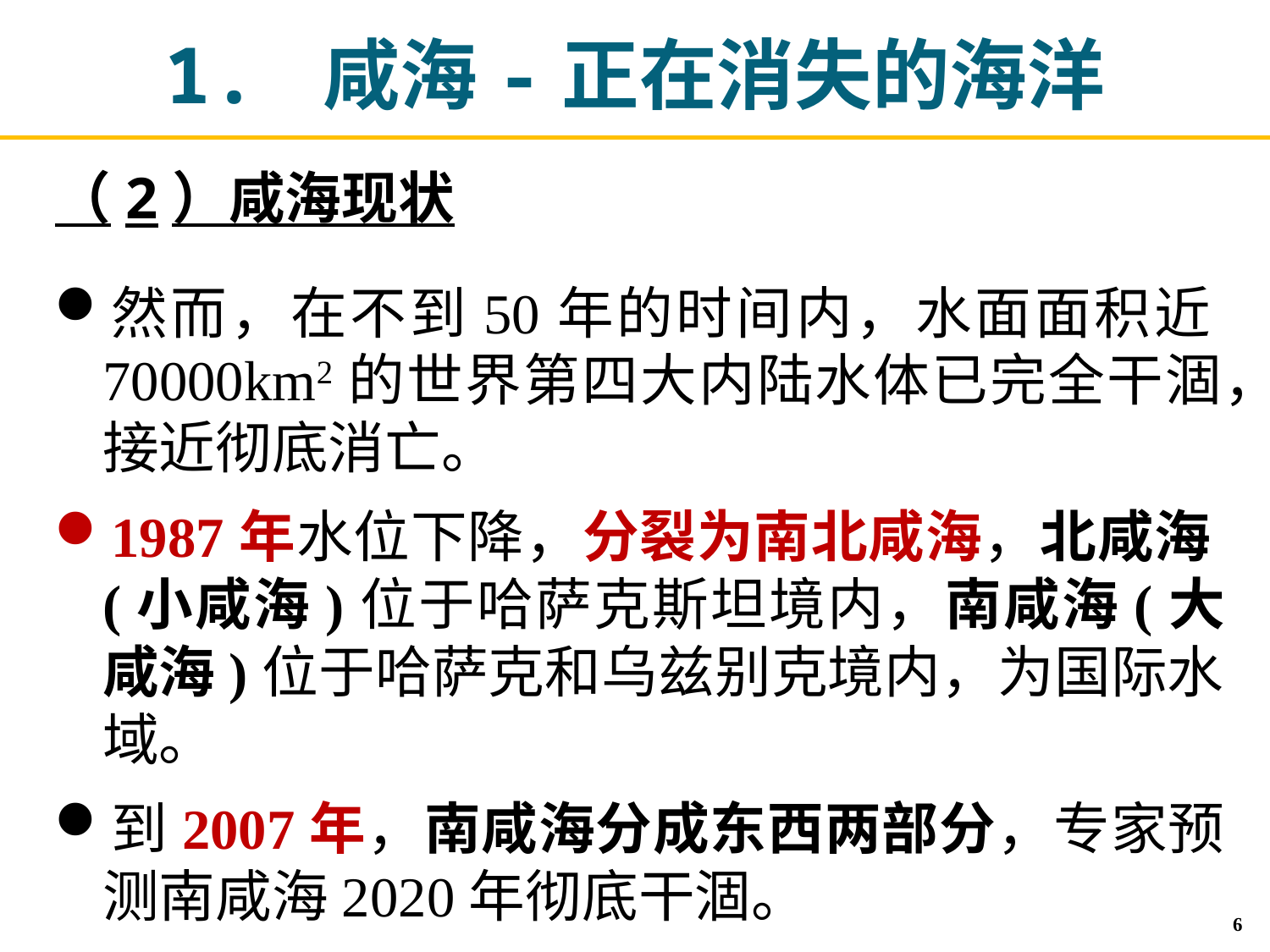

# 1. 咸海-正在消失的海洋
（2）咸海现状
然而，在不到50年的时间内，水面面积近70000km2的世界第四大内陆水体已完全干涸，接近彻底消亡。
1987年水位下降，分裂为南北咸海，北咸海(小咸海)位于哈萨克斯坦境内，南咸海(大咸海)位于哈萨克和乌兹别克境内，为国际水域。
到2007年，南咸海分成东西两部分，专家预测南咸海2020年彻底干涸。
6